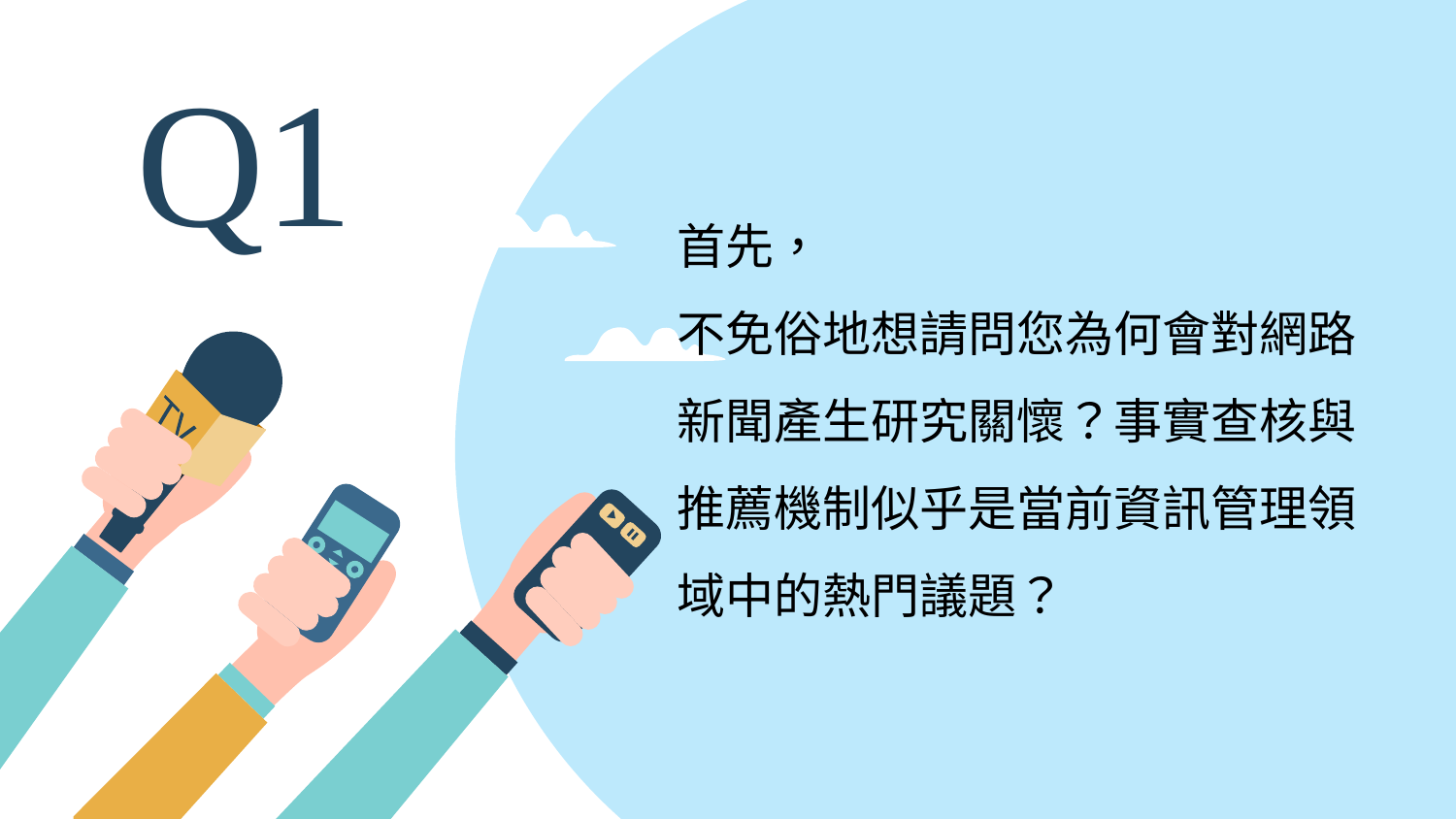

# Q1
首先，
不免俗地想請問您為何會對網路新聞產生研究關懷？事實查核與推薦機制似乎是當前資訊管理領域中的熱門議題？